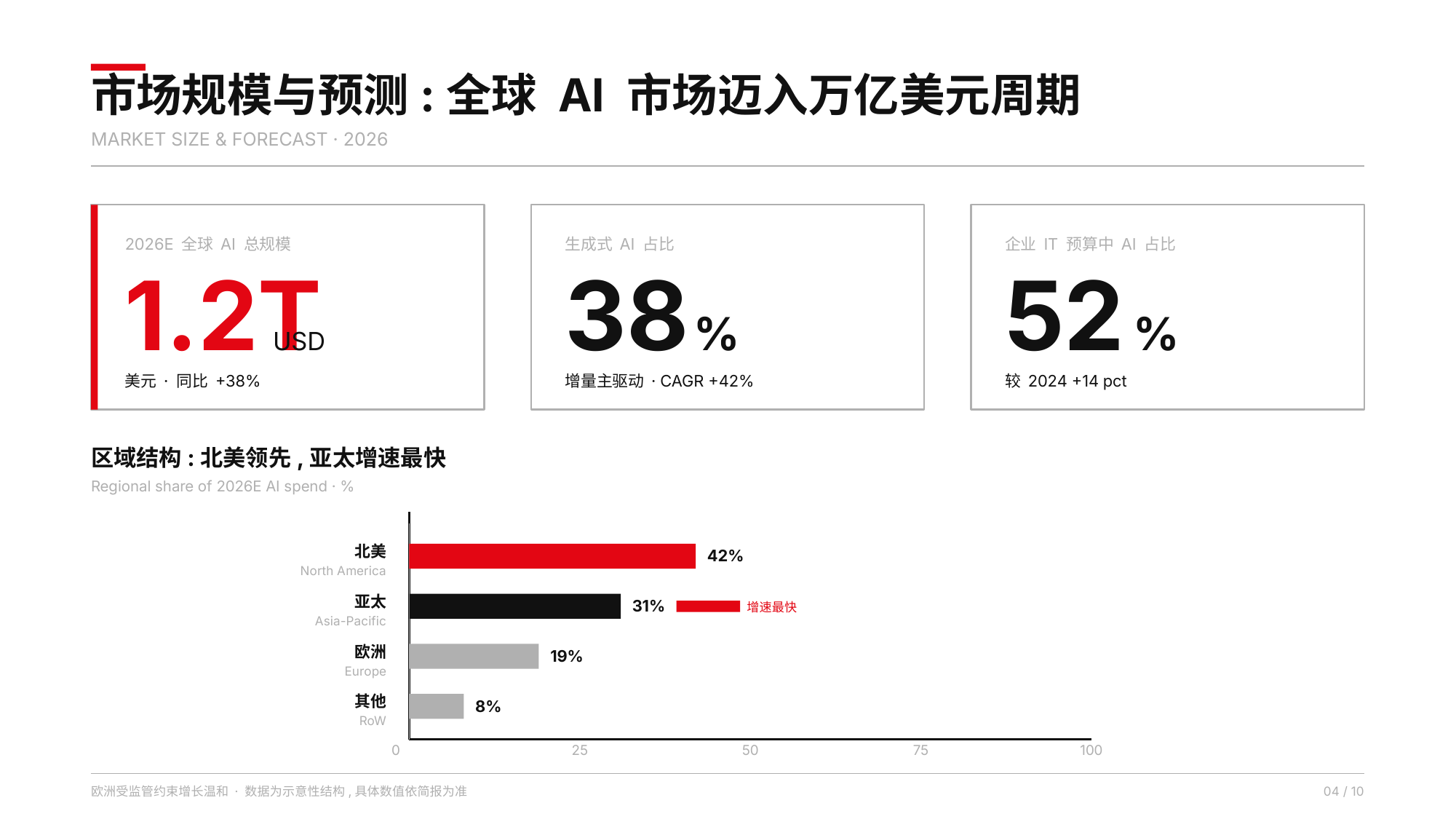

市场规模与预测:全球 AI 市场迈入万亿美元周期
MARKET SIZE & FORECAST · 2026

2026E 全球 AI 总规模
生成式 AI 占比
企业 IT 预算中 AI 占比
1.2T
38
52
%
%
USD
美元 · 同比 +38%
增量主驱动 · CAGR +42%
较 2024 +14 pct
区域结构:北美领先,亚太增速最快
Regional share of 2026E AI spend · %

北美

42%
North America
亚太

31%
增速最快

Asia-Pacific
欧洲

19%
Europe
其他

8%
RoW

0
25
50
75
100

欧洲受监管约束增长温和 · 数据为示意性结构,具体数值依简报为准
04 / 10